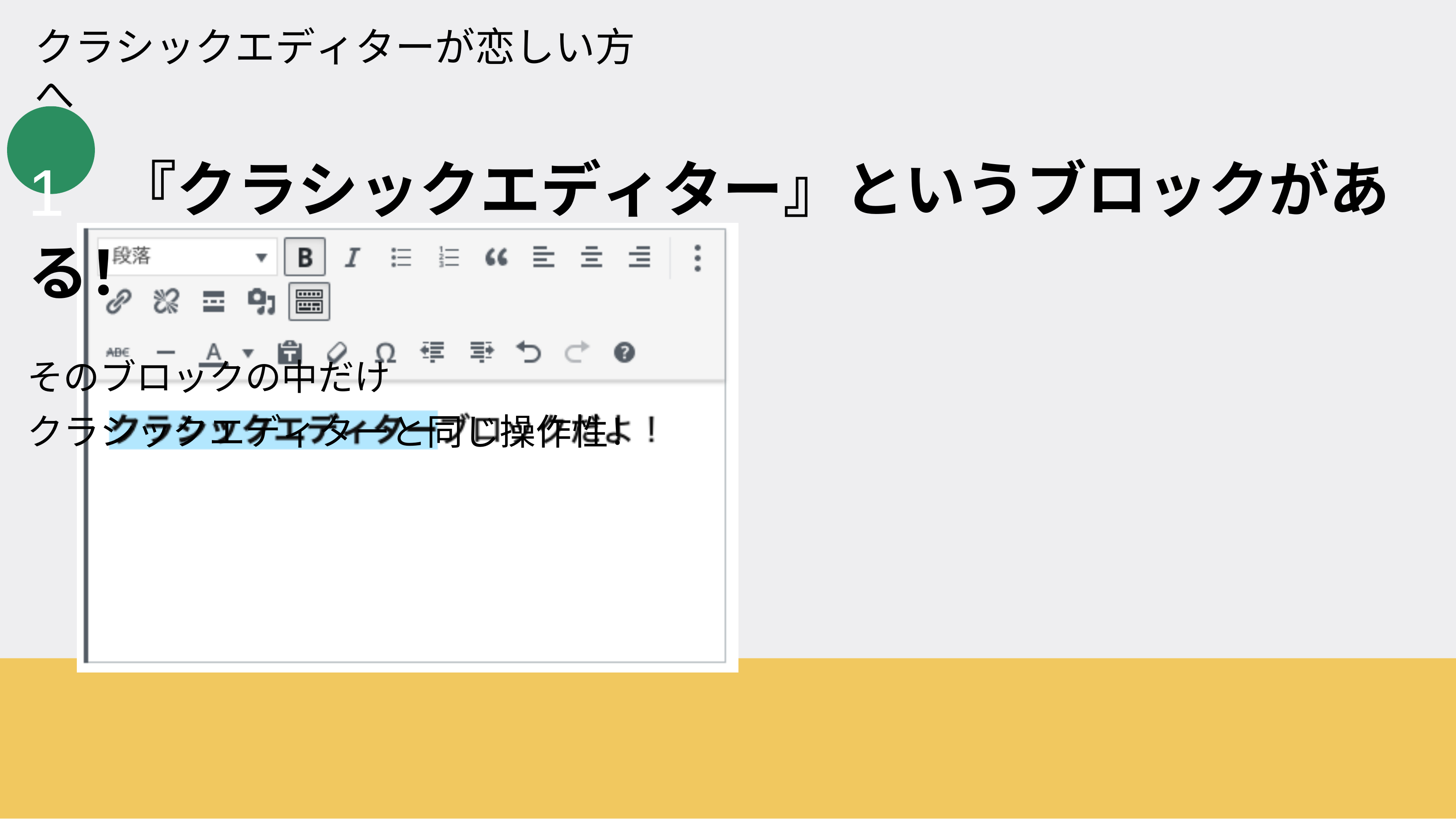

# クラシックエディターが恋しい方へ
1『クラシックエディター』というブロックがある！
そのブロックの中だけ
クラシックエディターと同じ操作性！